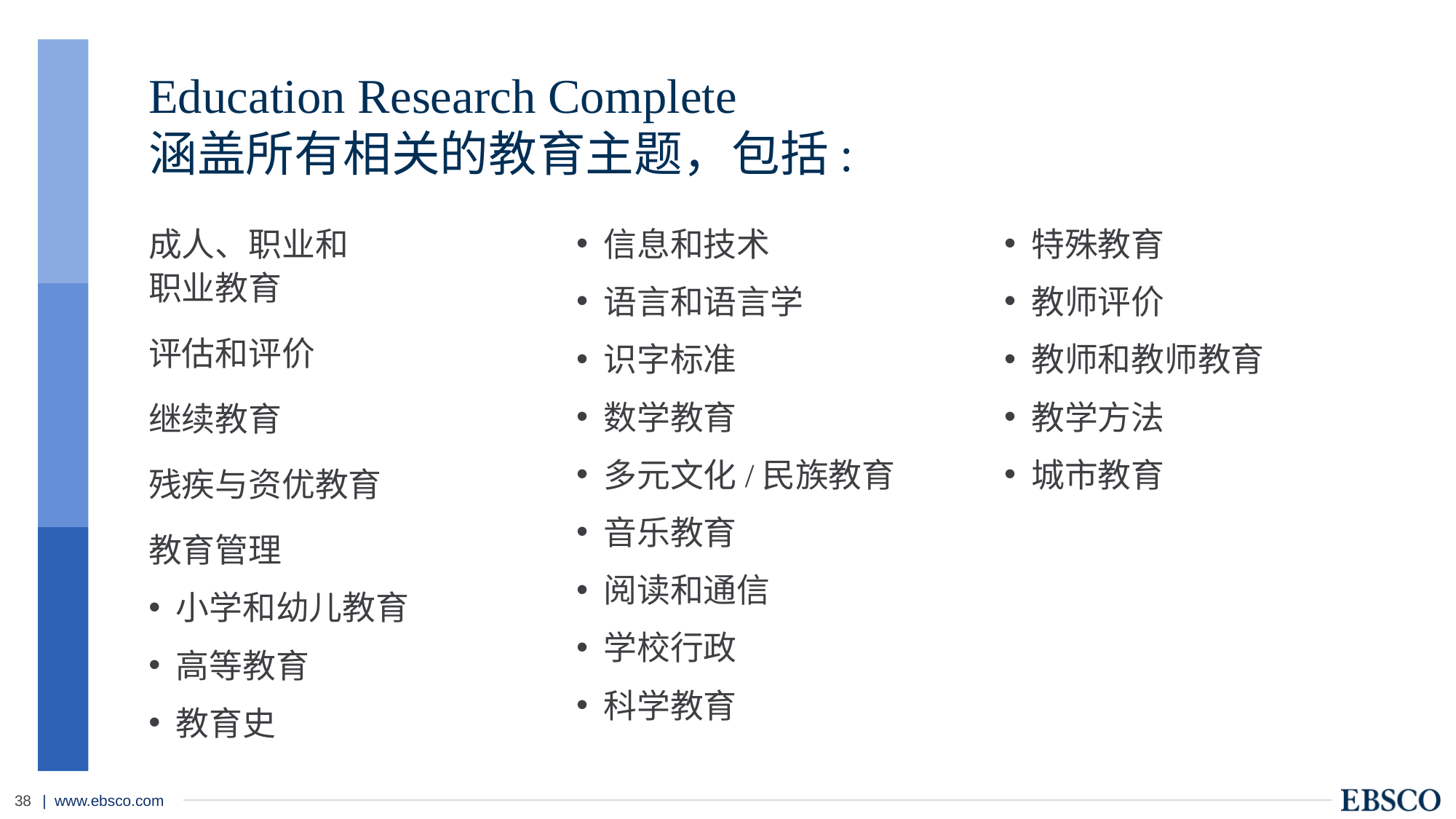

# Education Research Complete 涵盖所有相关的教育主题，包括:
成人、职业和
职业教育
评估和评价
继续教育
残疾与资优教育
教育管理
小学和幼儿教育
高等教育
教育史
信息和技术
语言和语言学
识字标准
数学教育
多元文化/民族教育
音乐教育
阅读和通信
学校行政
科学教育
特殊教育
教师评价
教师和教师教育
教学方法
城市教育